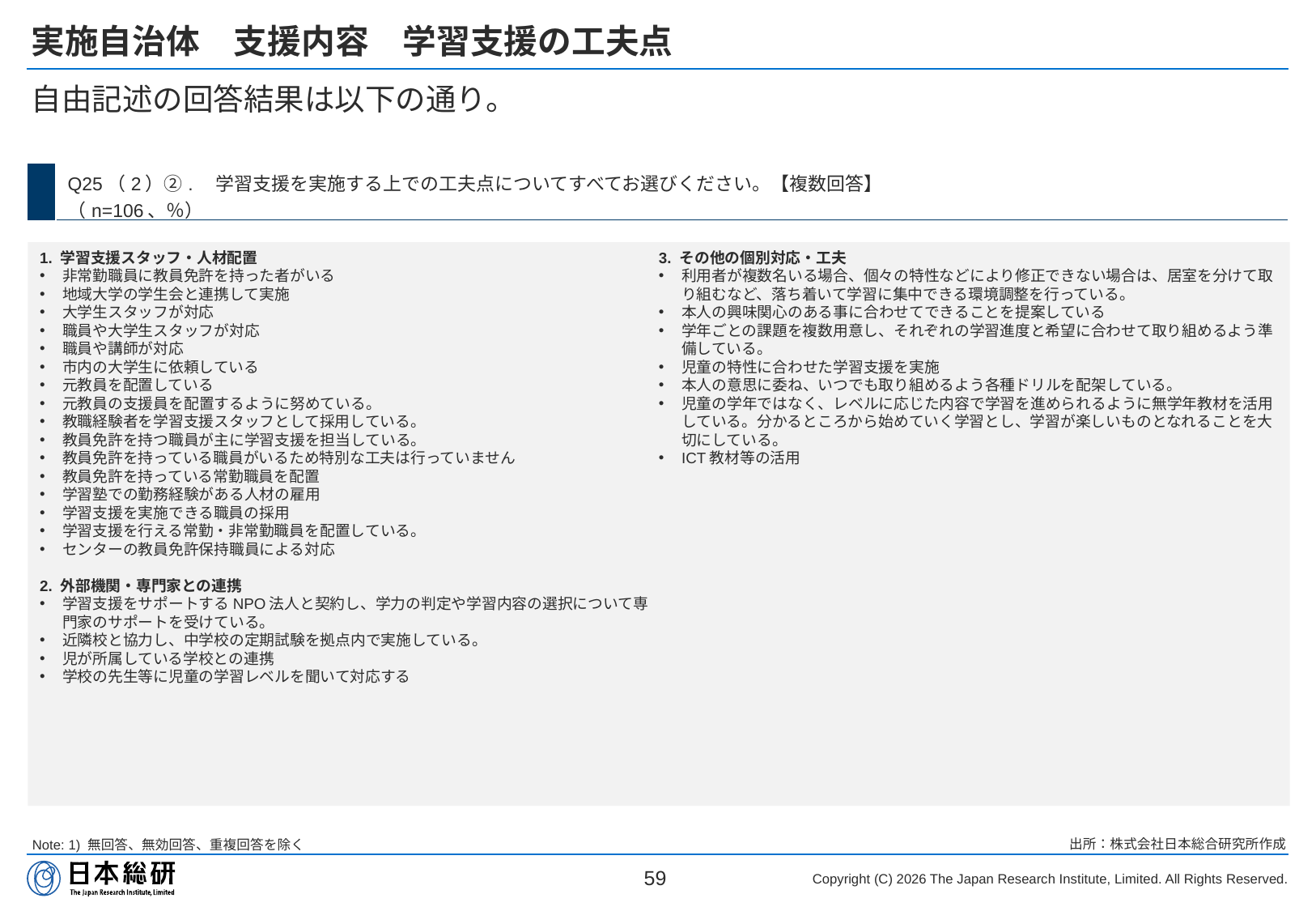

# 実施自治体　支援内容　学習支援の工夫点
自由記述の回答結果は以下の通り。
|  | Q25（2）②.　学習支援を実施する上での工夫点についてすべてお選びください。【複数回答】 （n=106、％） |
| --- | --- |
1. 学習支援スタッフ・人材配置
非常勤職員に教員免許を持った者がいる
地域大学の学生会と連携して実施
大学生スタッフが対応
職員や大学生スタッフが対応
職員や講師が対応
市内の大学生に依頼している
元教員を配置している
元教員の支援員を配置するように努めている。
教職経験者を学習支援スタッフとして採用している。
教員免許を持つ職員が主に学習支援を担当している。
教員免許を持っている職員がいるため特別な工夫は行っていません
教員免許を持っている常勤職員を配置
学習塾での勤務経験がある人材の雇用
学習支援を実施できる職員の採用
学習支援を行える常勤・非常勤職員を配置している。
センターの教員免許保持職員による対応

2. 外部機関・専門家との連携
学習支援をサポートするNPO法人と契約し、学力の判定や学習内容の選択について専門家のサポートを受けている。
近隣校と協力し、中学校の定期試験を拠点内で実施している。
児が所属している学校との連携
学校の先生等に児童の学習レベルを聞いて対応する

3. その他の個別対応・工夫
利用者が複数名いる場合、個々の特性などにより修正できない場合は、居室を分けて取り組むなど、落ち着いて学習に集中できる環境調整を行っている。
本人の興味関心のある事に合わせてできることを提案している
学年ごとの課題を複数用意し、それぞれの学習進度と希望に合わせて取り組めるよう準備している。
児童の特性に合わせた学習支援を実施
本人の意思に委ね、いつでも取り組めるよう各種ドリルを配架している。
児童の学年ではなく、レベルに応じた内容で学習を進められるように無学年教材を活用している。分かるところから始めていく学習とし、学習が楽しいものとなれることを大切にしている。
ICT教材等の活用

出所：株式会社日本総合研究所作成
Note: 1) 無回答、無効回答、重複回答を除く